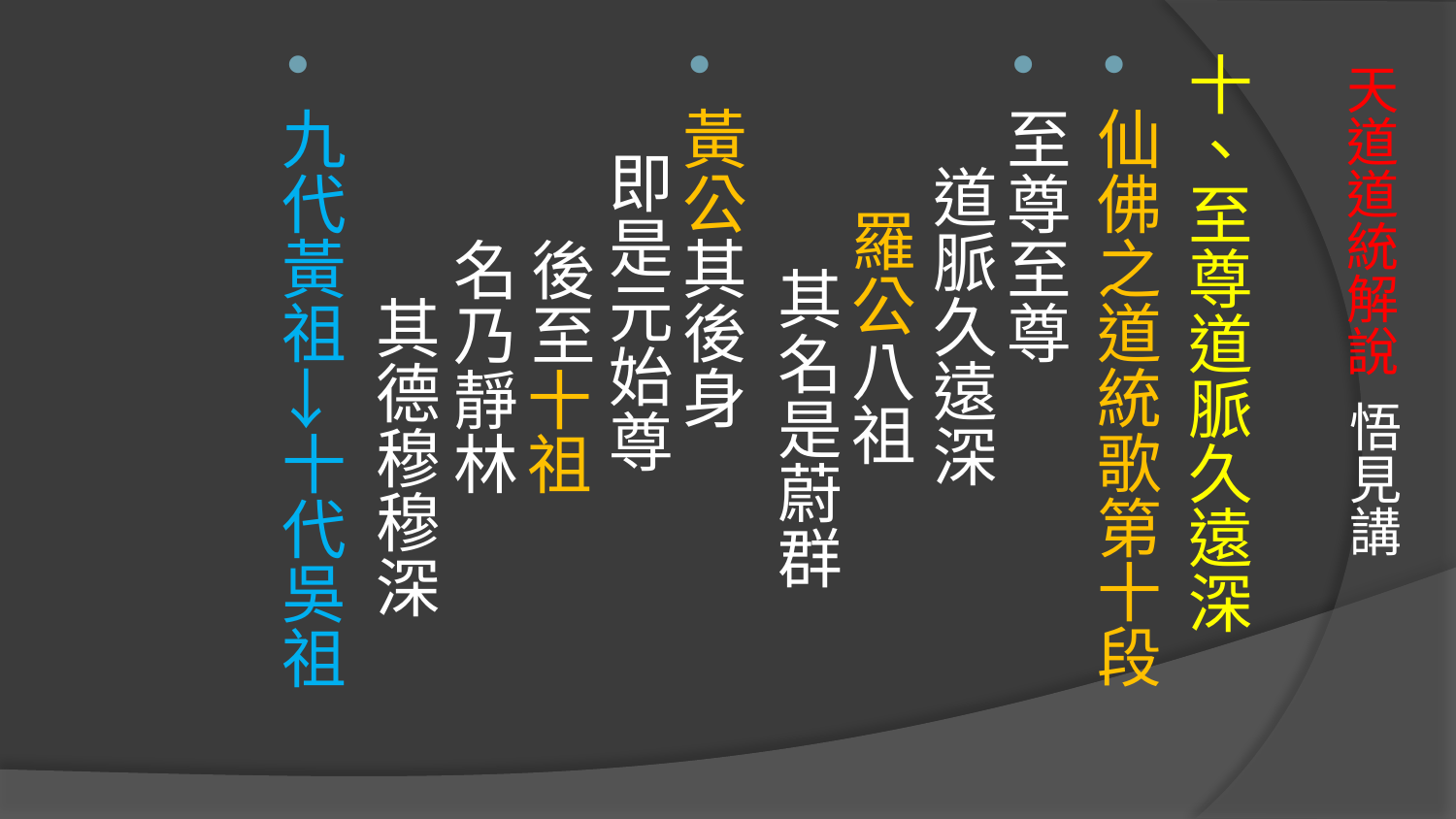

十、至尊道脈久遠深
仙佛之道統歌第十段
至尊至尊　                            道脈久遠深　                       羅公八祖　                            其名是蔚群
黃公其後身　                       即是元始尊　                          後至十祖　                        名乃靜林　                            其德穆穆深
九代黃祖→十代吳祖

# 天道道統解說  悟見講